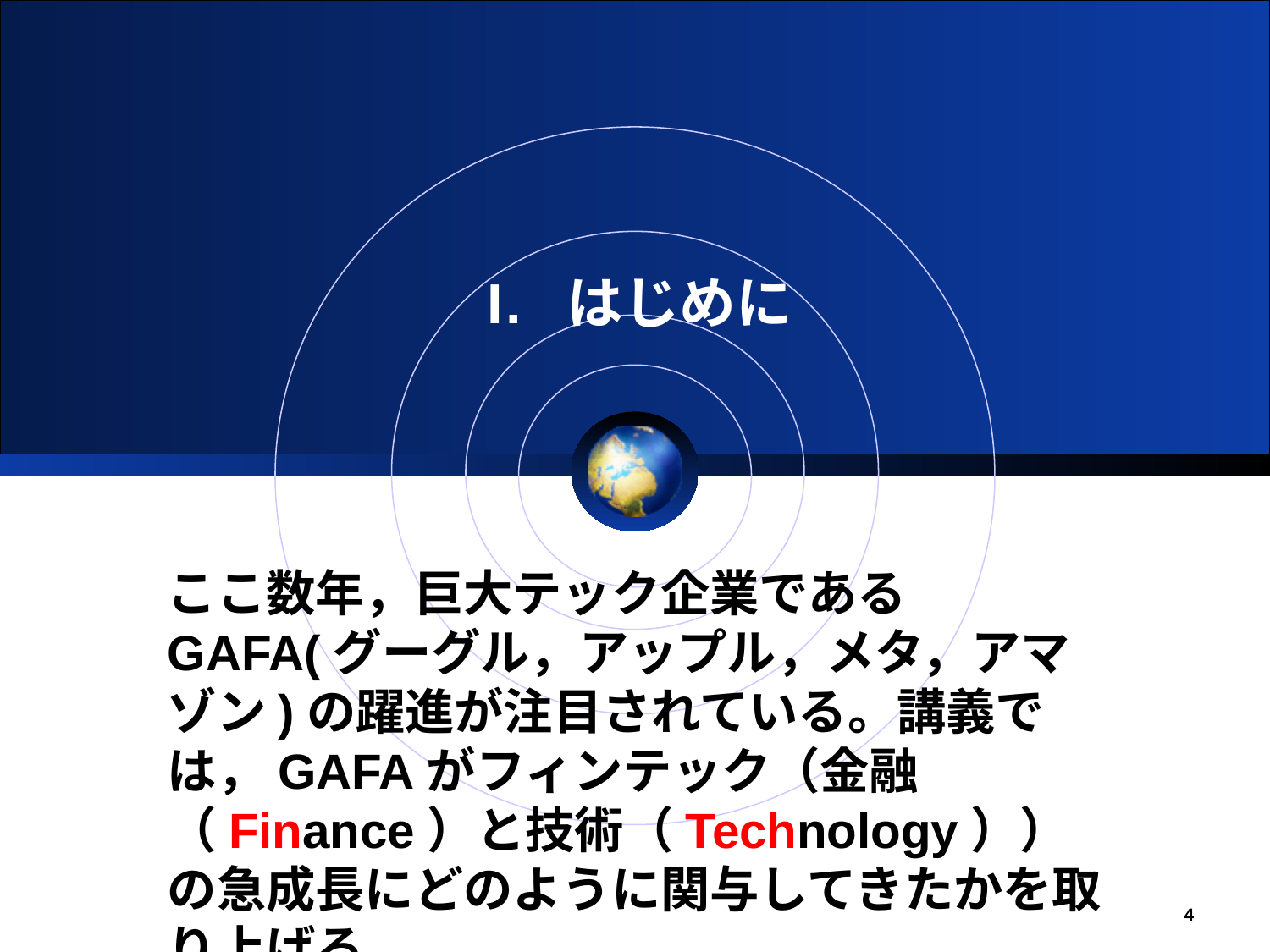

# はじめに
ここ数年，巨大テック企業であるGAFA(グーグル，アップル，メタ，アマゾン)の躍進が注目されている。講義では，GAFAがフィンテック（金融（Finance）と技術（Technology））の急成長にどのように関与してきたかを取り上げる。

4